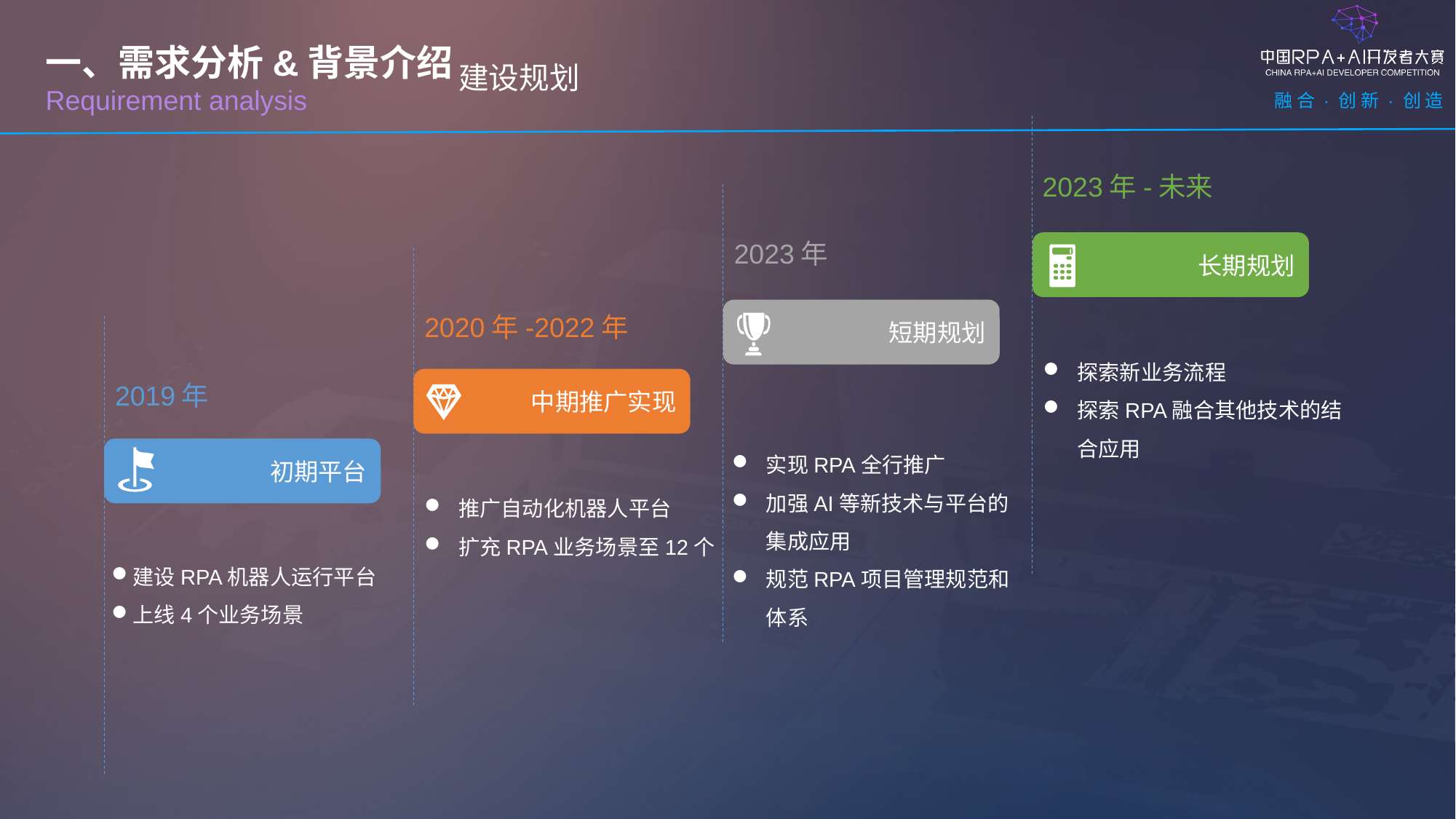

一、需求分析&背景介绍
Requirement analysis
建设规划
2023年-未来
2023年
长期规划

短期规划

2020年-2022年
探索新业务流程
探索RPA融合其他技术的结合应用
中期推广实现

2019年

实现RPA全行推广
加强AI等新技术与平台的集成应用
规范RPA项目管理规范和体系
初期平台

推广自动化机器人平台
扩充RPA业务场景至12个
建设RPA机器人运行平台
上线4个业务场景